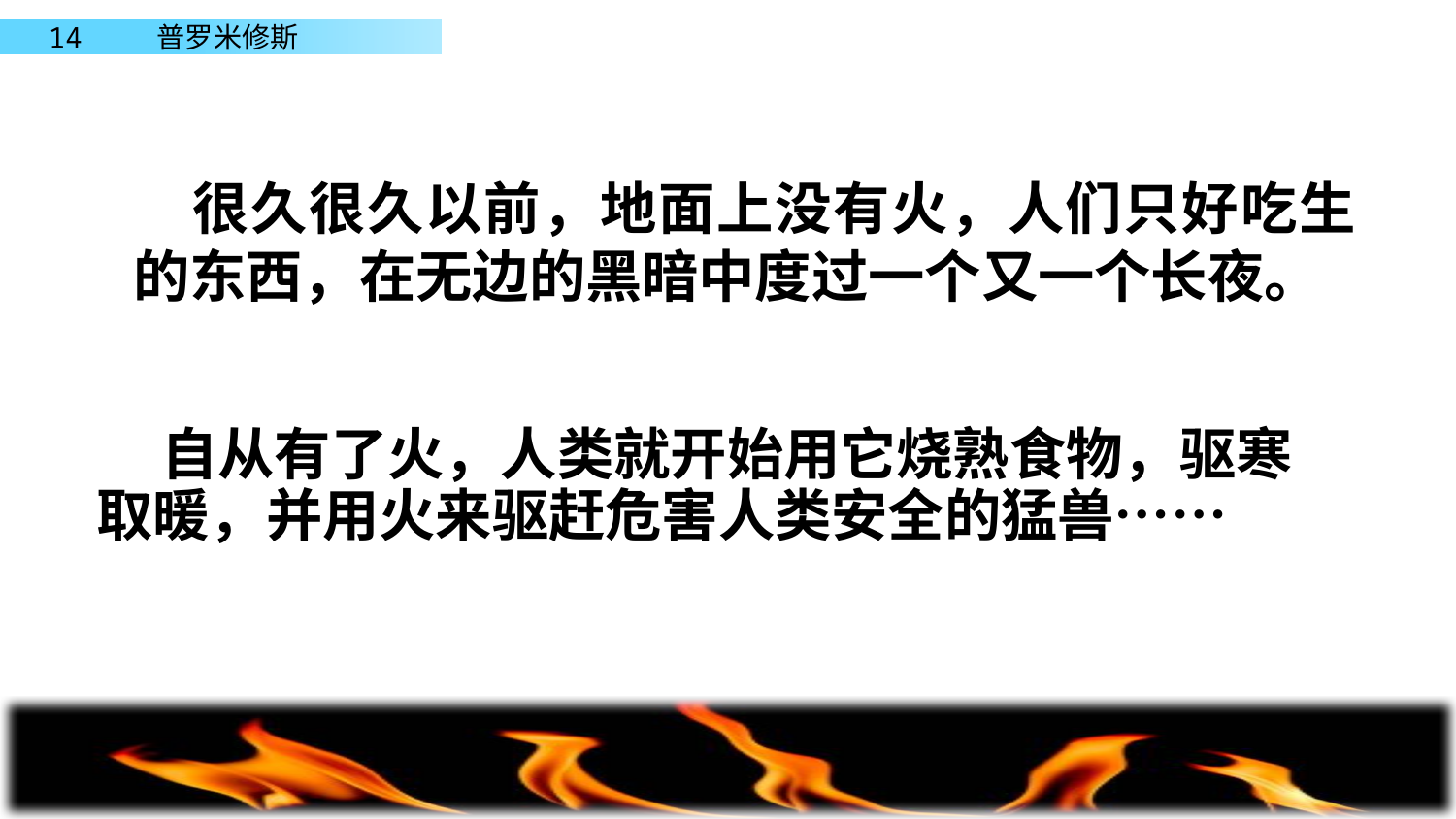

很久很久以前，地面上没有火，人们只好吃生的东西，在无边的黑暗中度过一个又一个长夜。
    自从有了火，人类就开始用它烧熟食物，驱寒取暖，并用火来驱赶危害人类安全的猛兽……